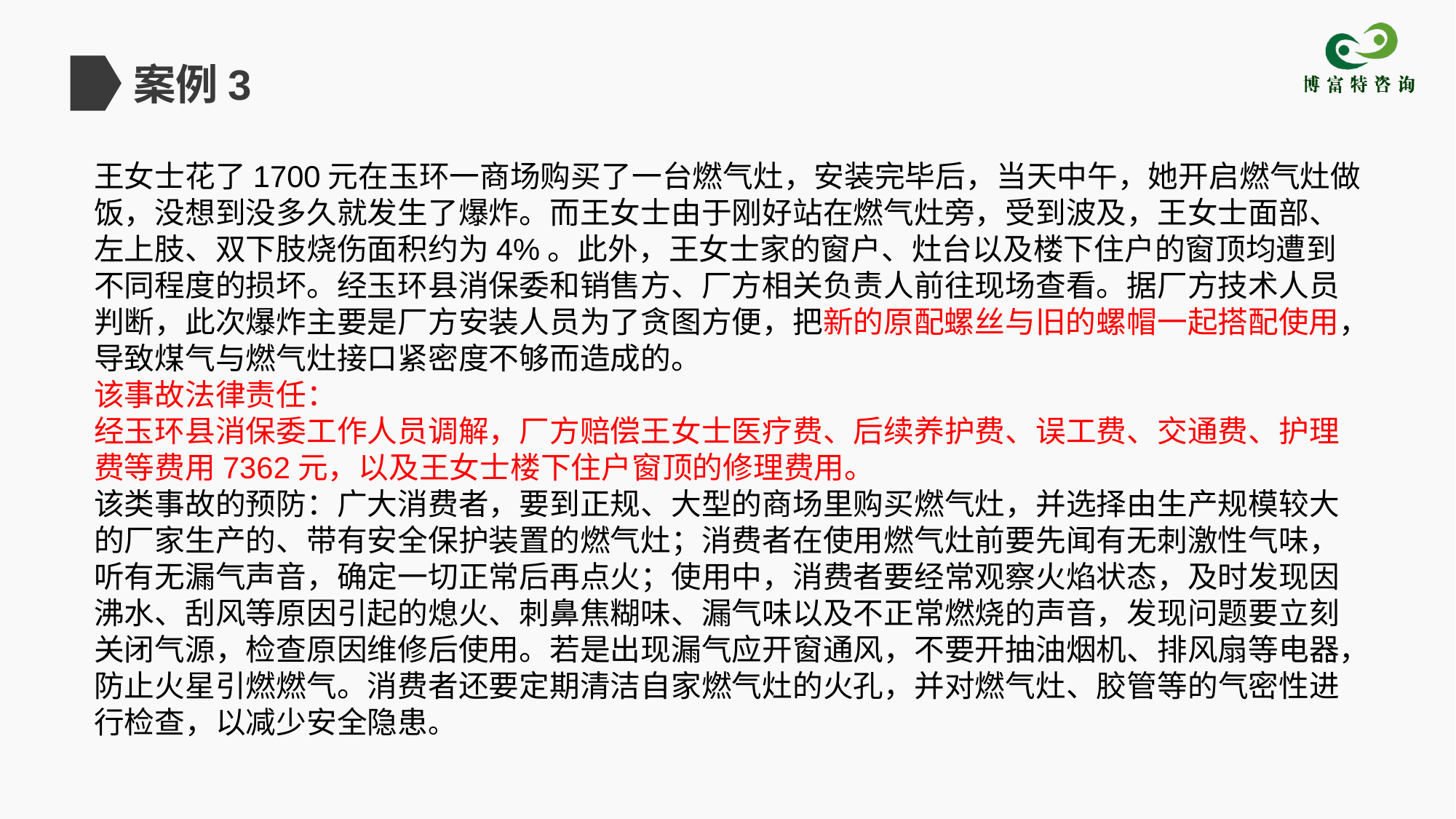

案例3

王女士花了1700元在玉环一商场购买了一台燃气灶，安装完毕后，当天中午，她开启燃气灶做饭，没想到没多久就发生了爆炸。而王女士由于刚好站在燃气灶旁，受到波及，王女士面部、左上肢、双下肢烧伤面积约为4%。此外，王女士家的窗户、灶台以及楼下住户的窗顶均遭到不同程度的损坏。经玉环县消保委和销售方、厂方相关负责人前往现场查看。据厂方技术人员判断，此次爆炸主要是厂方安装人员为了贪图方便，把新的原配螺丝与旧的螺帽一起搭配使用，导致煤气与燃气灶接口紧密度不够而造成的。
该事故法律责任：
经玉环县消保委工作人员调解，厂方赔偿王女士医疗费、后续养护费、误工费、交通费、护理费等费用7362元，以及王女士楼下住户窗顶的修理费用。
该类事故的预防：广大消费者，要到正规、大型的商场里购买燃气灶，并选择由生产规模较大的厂家生产的、带有安全保护装置的燃气灶；消费者在使用燃气灶前要先闻有无刺激性气味，听有无漏气声音，确定一切正常后再点火；使用中，消费者要经常观察火焰状态，及时发现因沸水、刮风等原因引起的熄火、刺鼻焦糊味、漏气味以及不正常燃烧的声音，发现问题要立刻关闭气源，检查原因维修后使用。若是出现漏气应开窗通风，不要开抽油烟机、排风扇等电器，防止火星引燃燃气。消费者还要定期清洁自家燃气灶的火孔，并对燃气灶、胶管等的气密性进行检查，以减少安全隐患。